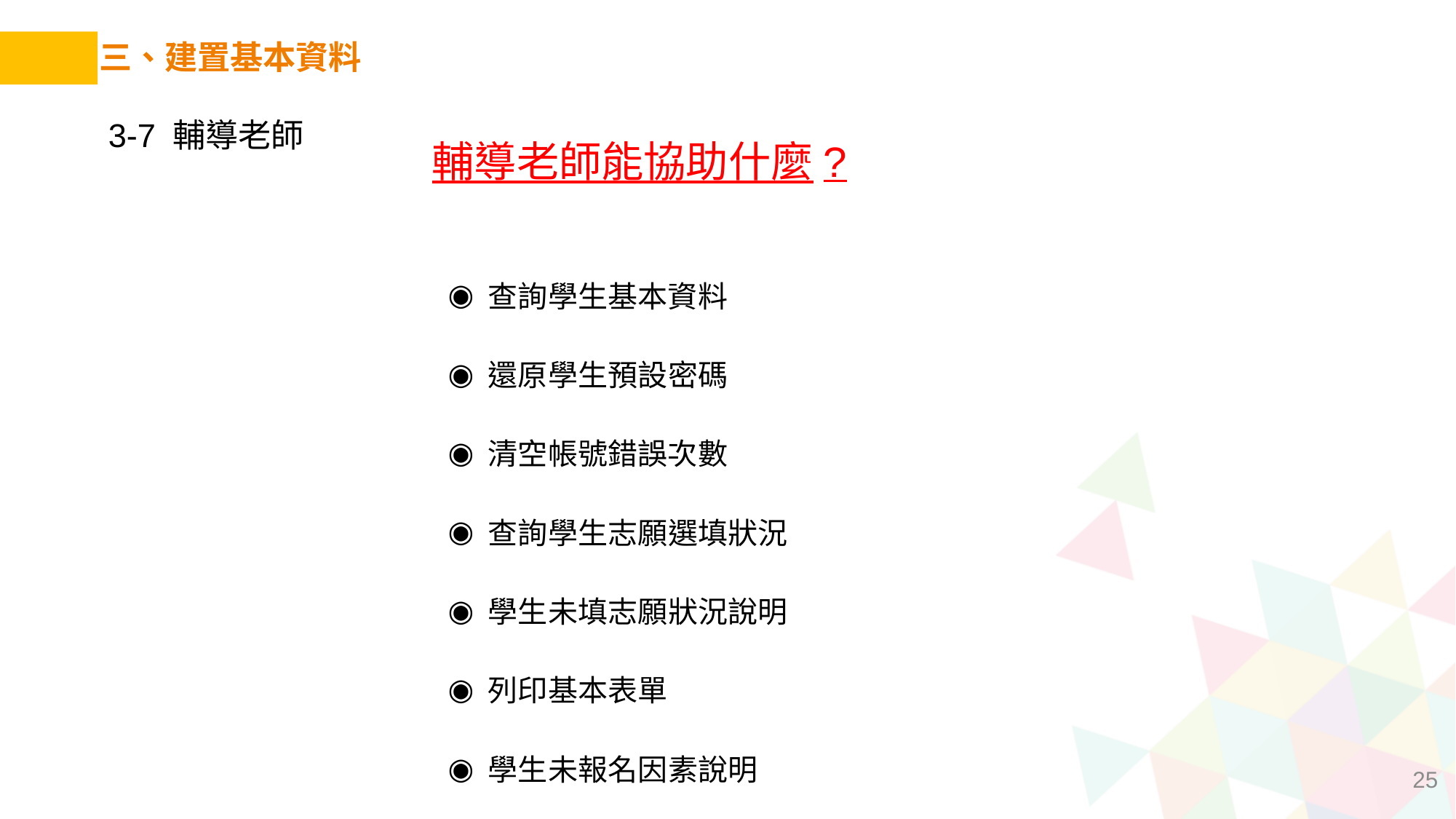

三、建置基本資料

3-7 輔導老師
輔導老師能協助什麼?
查詢學生基本資料
還原學生預設密碼
清空帳號錯誤次數
查詢學生志願選填狀況
學生未填志願狀況說明
列印基本表單
學生未報名因素說明

25